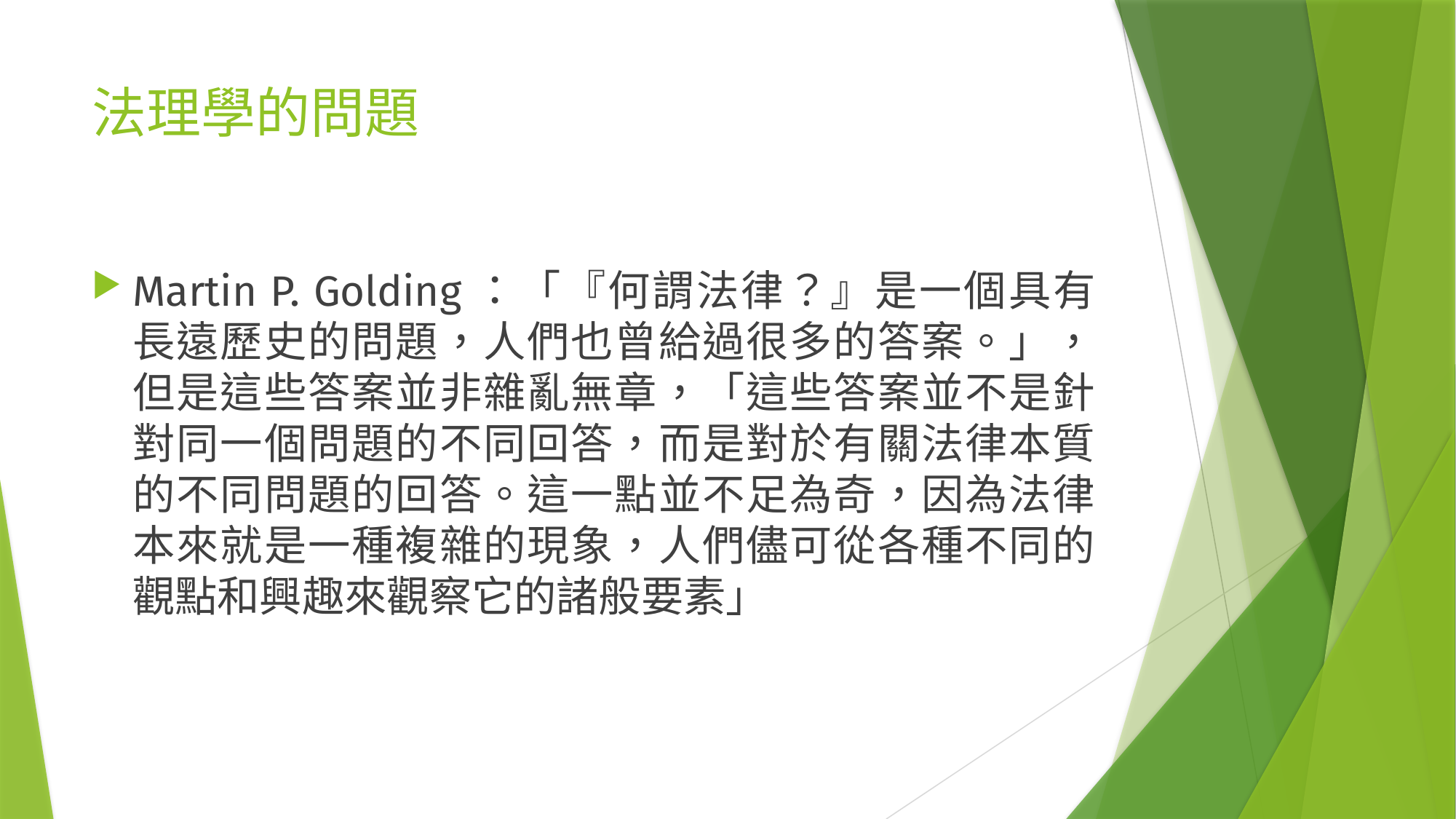

# 法理學的問題
Martin P. Golding：「『何謂法律？』是一個具有長遠歷史的問題，人們也曾給過很多的答案。」，但是這些答案並非雜亂無章，「這些答案並不是針對同一個問題的不同回答，而是對於有關法律本質的不同問題的回答。這一點並不足為奇，因為法律本來就是一種複雜的現象，人們儘可從各種不同的觀點和興趣來觀察它的諸般要素」